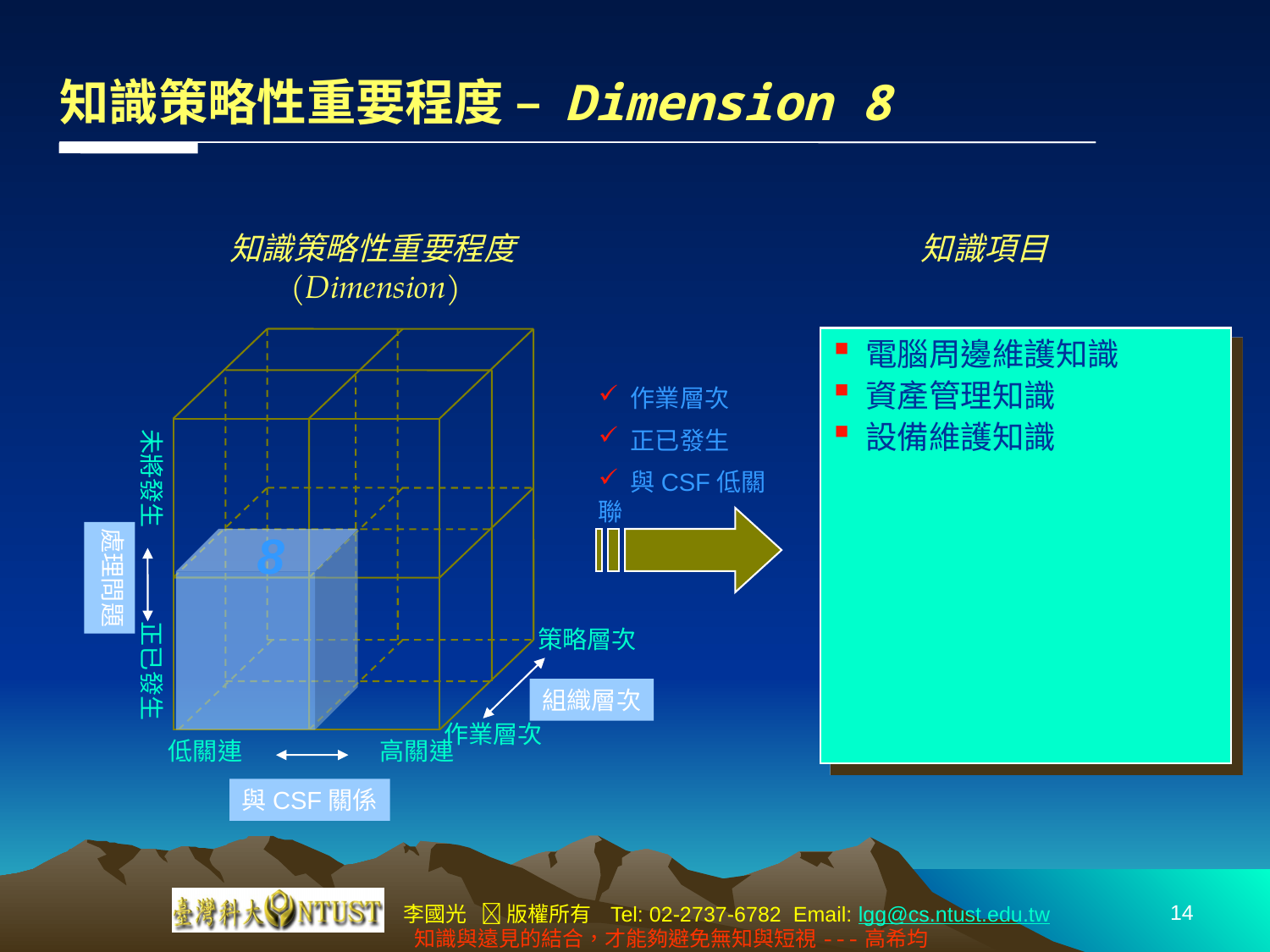

知識策略性重要程度 – Dimension 8

知識策略性重要程度(Dimension)
知識項目
 電腦周邊維護知識
 資產管理知識
 設備維護知識

 作業層次
 正已發生
 與CSF低關聯
未將發生                 正已發生

8
處理問題

策略層次

組織層次
作業層次
 低關連                         高關連

與CSF關係
14